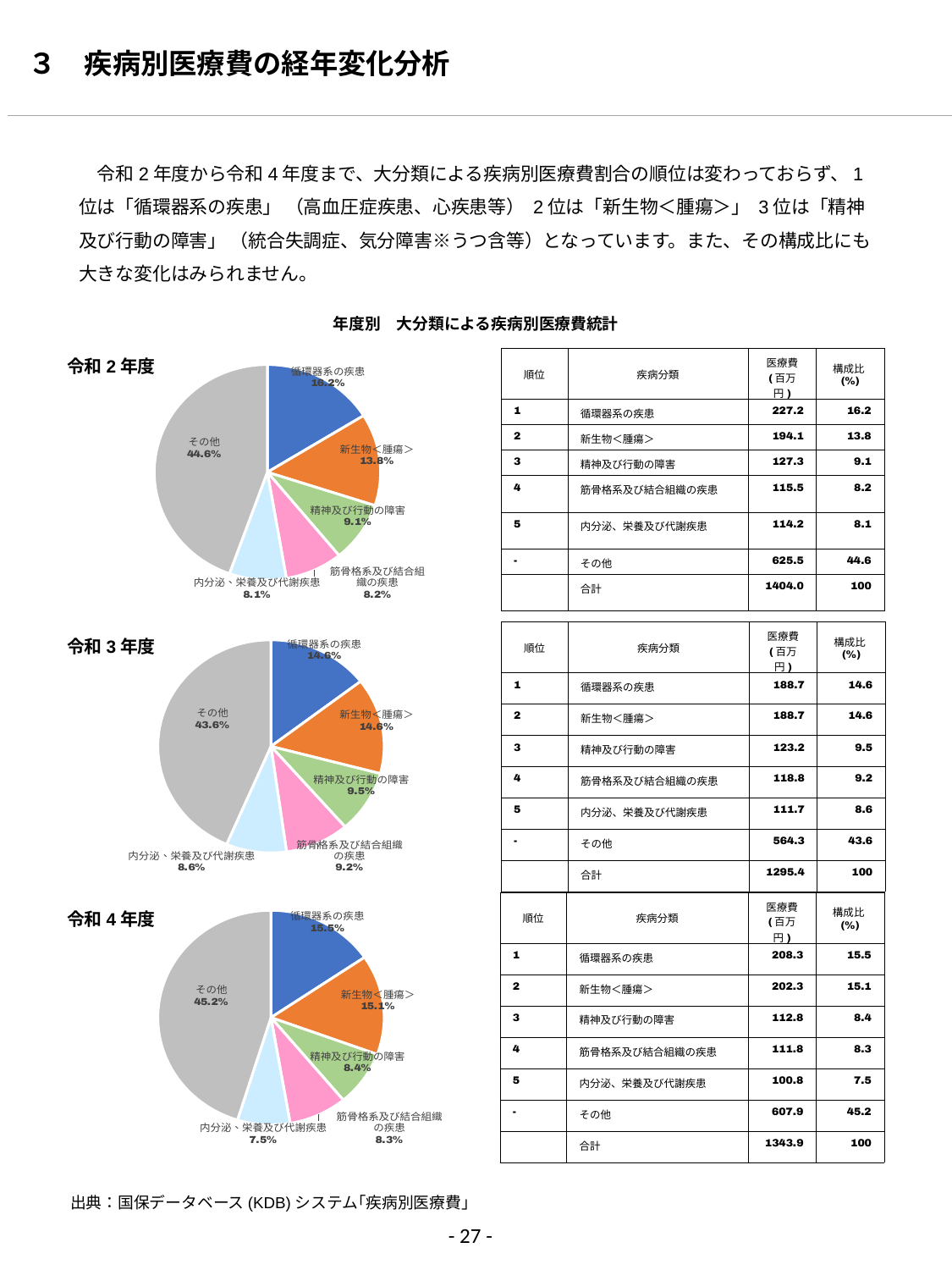

３　疾病別医療費の経年変化分析
　令和2年度から令和4年度まで、大分類による疾病別医療費割合の順位は変わっておらず、1位は「循環器系の疾患」 （高血圧症疾患、心疾患等） 2位は「新生物＜腫瘍＞」 3位は「精神及び行動の障害」 （統合失調症、気分障害※うつ含等）となっています。また、その構成比にも大きな変化はみられません。
年度別　大分類による疾病別医療費統計
| 順位 | 疾病分類 | 医療費 (百万円) | 構成比(%) |
| --- | --- | --- | --- |
| 1 | 循環器系の疾患 | 227.2 | 16.2 |
| 2 | 新生物＜腫瘍＞ | 194.1 | 13.8 |
| 3 | 精神及び行動の障害 | 127.3 | 9.1 |
| 4 | 筋骨格系及び結合組織の疾患 | 115.5 | 8.2 |
| 5 | 内分泌、栄養及び代謝疾患 | 114.2 | 8.1 |
| - | その他 | 625.5 | 44.6 |
|  | 合計 | 1404.0 | 100 |

### Chart

| Category | 医療費 |
|---|---|
| 循環器系の疾患 | 0.1618295981899819 |
| 新生物＜腫瘍＞ | 0.13827868020616954 |
| 精神及び行動の障害 | 0.09069540432006995 |
| 筋骨格系及び結合組織の疾患 | 0.08228615355090003 |
| 内分泌、栄養及び代謝疾患 | 0.08136875237828128 |
| その他 | 0.4455414113545972 |
令和2年度

### Chart

| Category | 医療費 |
|---|---|
| 循環器系の疾患 | 0.14567456934666737 |
| 新生物＜腫瘍＞ | 0.14566202516509494 |
| 精神及び行動の障害 | 0.0951355516541221 |
| 筋骨格系及び結合組織の疾患 | 0.09167504810983115 |
| 内分泌、栄養及び代謝疾患 | 0.0862630713266796 |
| その他 | 0.436 |
| 順位 | 疾病分類 | 医療費 (百万円) | 構成比(%) |
| --- | --- | --- | --- |
| 1 | 循環器系の疾患 | 188.7 | 14.6 |
| 2 | 新生物＜腫瘍＞ | 188.7 | 14.6 |
| 3 | 精神及び行動の障害 | 123.2 | 9.5 |
| 4 | 筋骨格系及び結合組織の疾患 | 118.8 | 9.2 |
| 5 | 内分泌、栄養及び代謝疾患 | 111.7 | 8.6 |
| - | その他 | 564.3 | 43.6 |
|  | 合計 | 1295.4 | 100 |

令和3年度

| 順位 | 疾病分類 | 医療費 (百万円) | 構成比(%) |
| --- | --- | --- | --- |
| 1 | 循環器系の疾患 | 208.3 | 15.5 |
| 2 | 新生物＜腫瘍＞ | 202.3 | 15.1 |
| 3 | 精神及び行動の障害 | 112.8 | 8.4 |
| 4 | 筋骨格系及び結合組織の疾患 | 111.8 | 8.3 |
| 5 | 内分泌、栄養及び代謝疾患 | 100.8 | 7.5 |
| - | その他 | 607.9 | 45.2 |
|  | 合計 | 1343.9 | 100 |

### Chart

| Category | 医療費 |
|---|---|
| 循環器系の疾患 | 0.15498887627521477 |
| 新生物＜腫瘍＞ | 0.1505644544758572 |
| 精神及び行動の障害 | 0.08392512388514972 |
| 筋骨格系及び結合組織の疾患 | 0.08319514990836782 |
| 内分泌、栄養及び代謝疾患 | 0.0750203551008204 |
| その他 | 0.452 |
令和4年度
出典：国保データベース(KDB)システム｢疾病別医療費｣
- 27 -